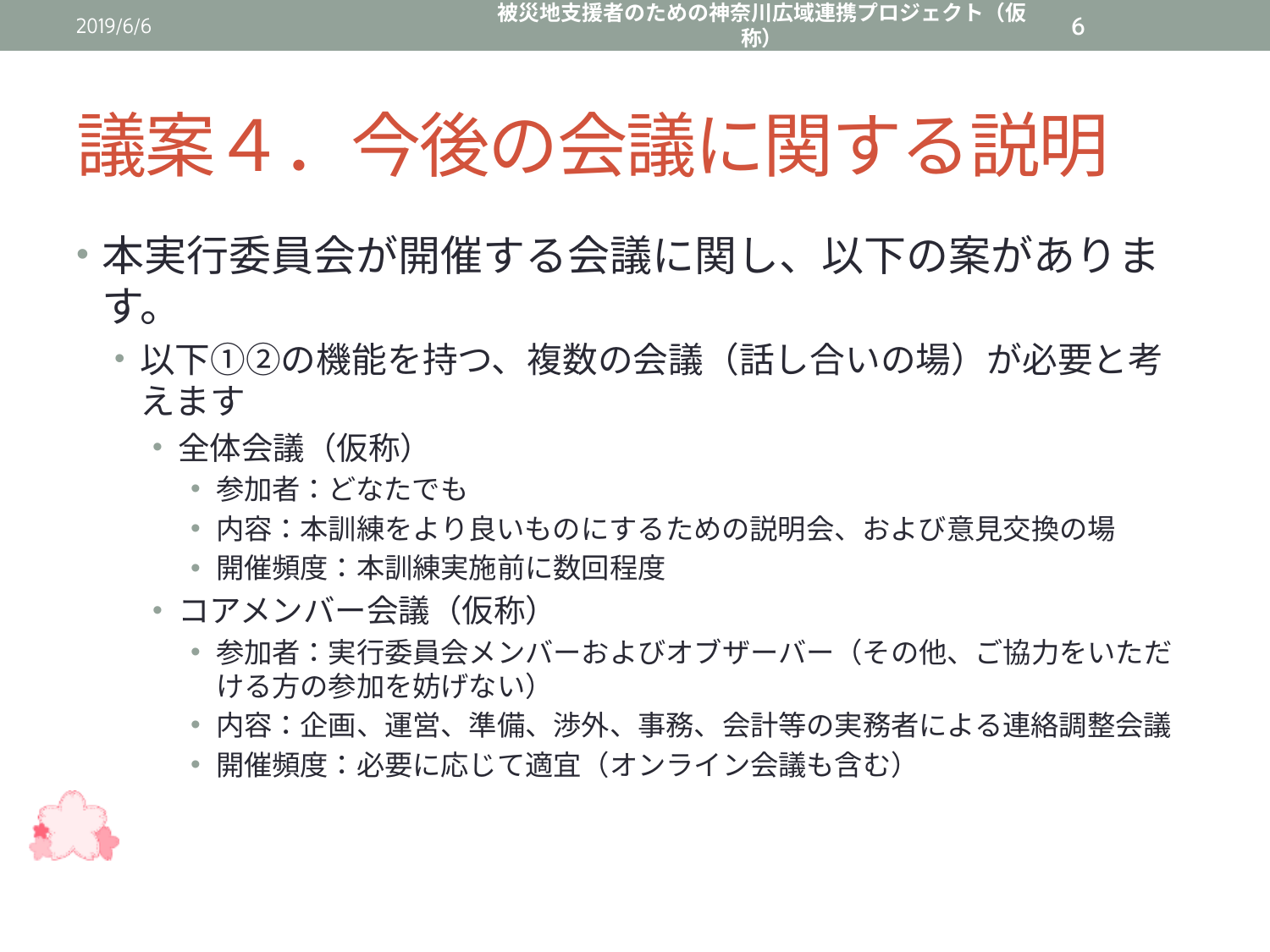

2019/6/6
被災地支援者のための神奈川広域連携プロジェクト（仮称）
6
# 議案４．今後の会議に関する説明
本実行委員会が開催する会議に関し、以下の案があります。
以下①②の機能を持つ、複数の会議（話し合いの場）が必要と考えます
全体会議（仮称）
参加者：どなたでも
内容：本訓練をより良いものにするための説明会、および意見交換の場
開催頻度：本訓練実施前に数回程度
コアメンバー会議（仮称）
参加者：実行委員会メンバーおよびオブザーバー（その他、ご協力をいただける方の参加を妨げない）
内容：企画、運営、準備、渉外、事務、会計等の実務者による連絡調整会議
開催頻度：必要に応じて適宜（オンライン会議も含む）